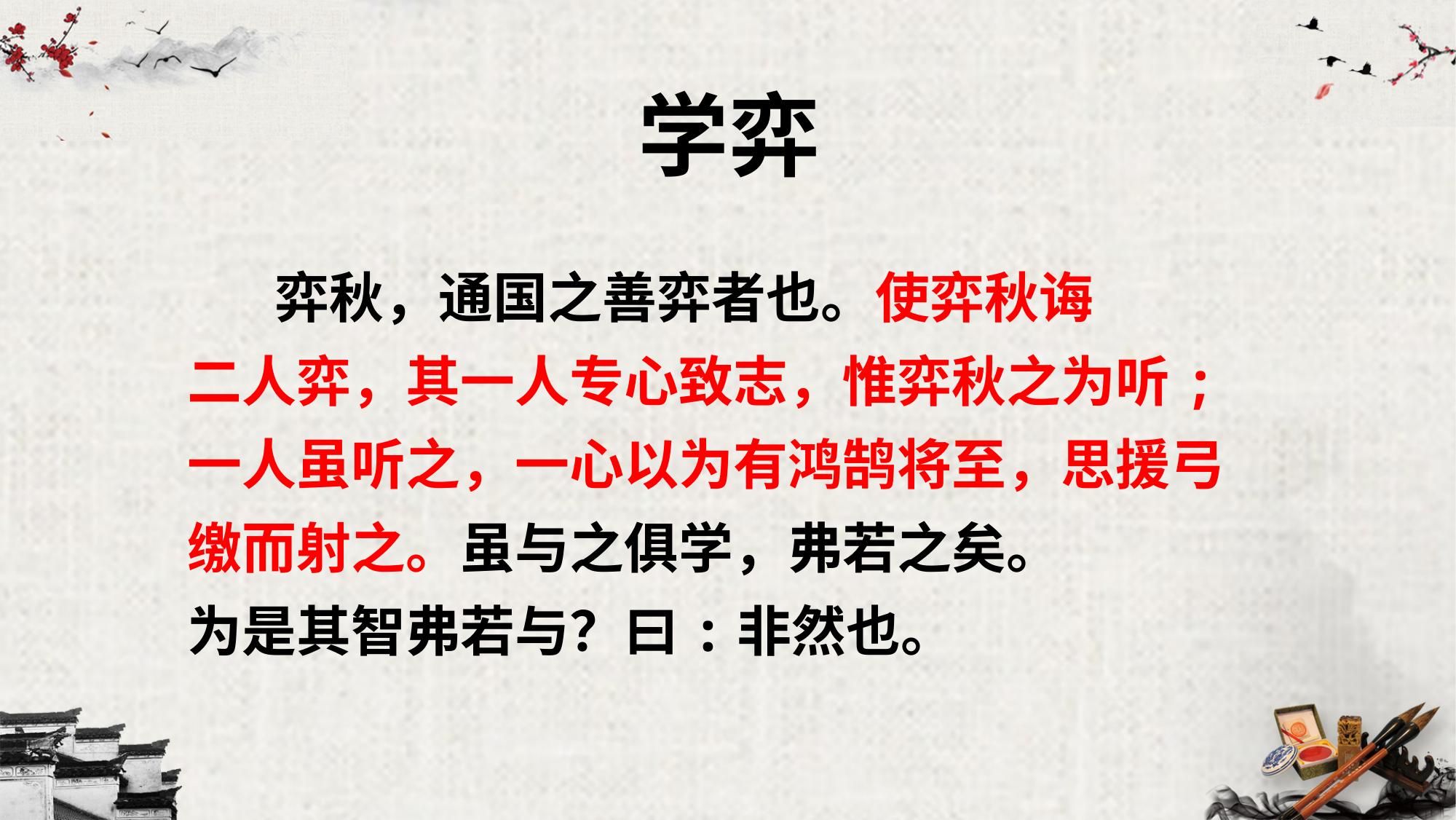

学弈

            弈秋，通国之善弈者也。使弈秋诲
二人弈，其一人专心致志，惟弈秋之为听;
一人虽听之，一心以为有鸿鹄将至，思援弓缴而射之。虽与之俱学，弗若之矣。
为是其智弗若与？曰:非然也。